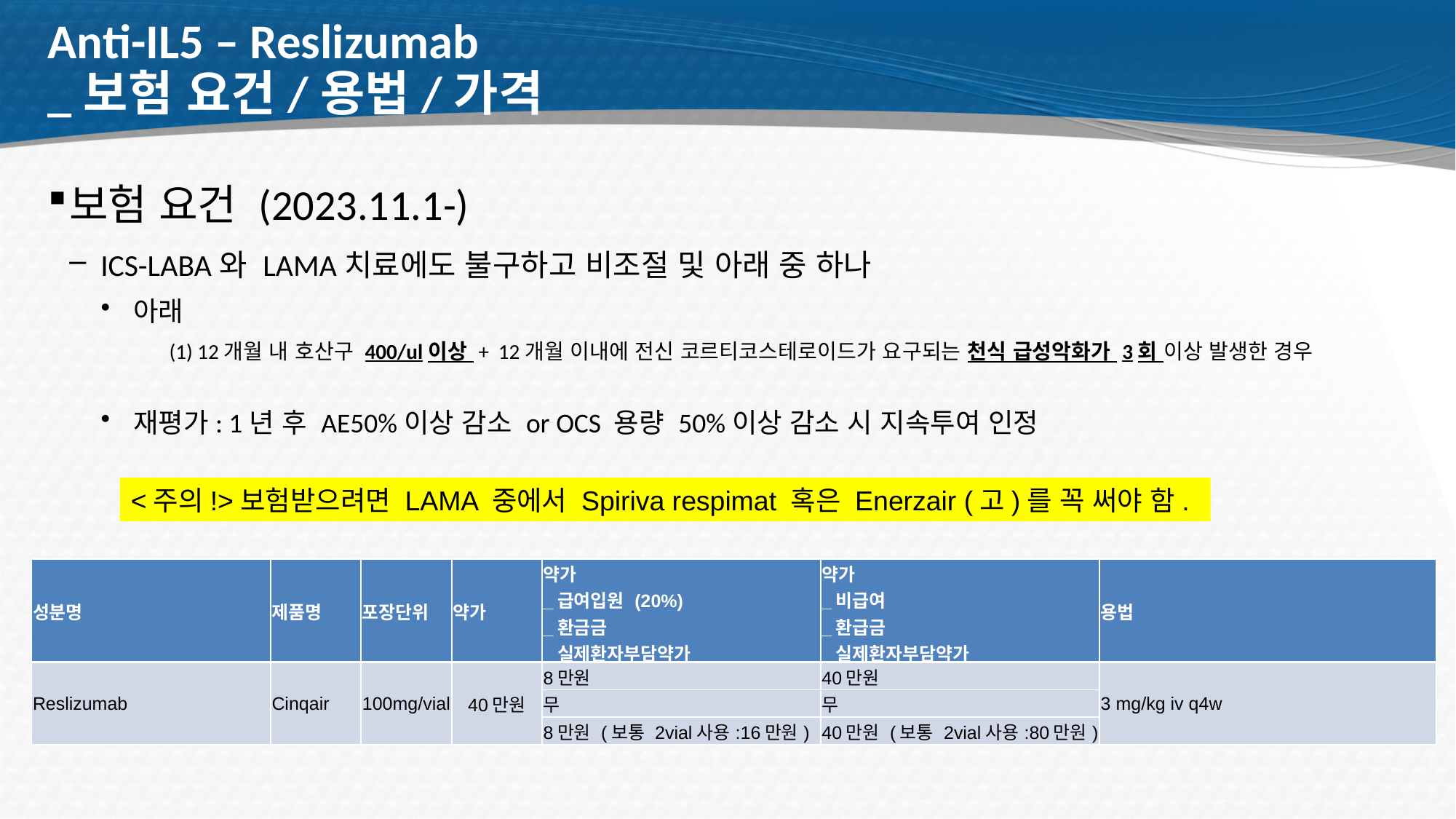

# Anti-IL5 – Reslizumab _보험 요건/용법/가격
보험 요건 (2023.11.1-)
ICS-LABA와 LAMA치료에도 불구하고 비조절 및 아래 중 하나
아래
 (1) 12개월 내 호산구 400/ul이상 +  12개월 이내에 전신 코르티코스테로이드가 요구되는 천식 급성악화가 3회 이상 발생한 경우

재평가: 1년 후 AE50%이상 감소 or OCS 용량 50%이상 감소 시 지속투여 인정

<주의!>보험받으려면 LAMA 중에서 Spiriva respimat 혹은 Enerzair (고)를 꼭 써야 함.
| 성분명 | 제품명 | 포장단위 | 약가 | 약가 \_급여입원 (20%) \_환금금 \_실제환자부담약가 | 약가 \_비급여 \_환급금 \_실제환자부담약가 | 용법 |
| --- | --- | --- | --- | --- | --- | --- |
| Reslizumab | Cinqair | 100mg/vial | 40만원 | 8만원 | 40만원 | 3 mg/kg iv q4w |
|  |  |  |  | 무 | 무 |  |
|  |  |  |  | 8만원 (보통 2vial사용:16만원) | 40만원 (보통 2vial사용:80만원) |  |